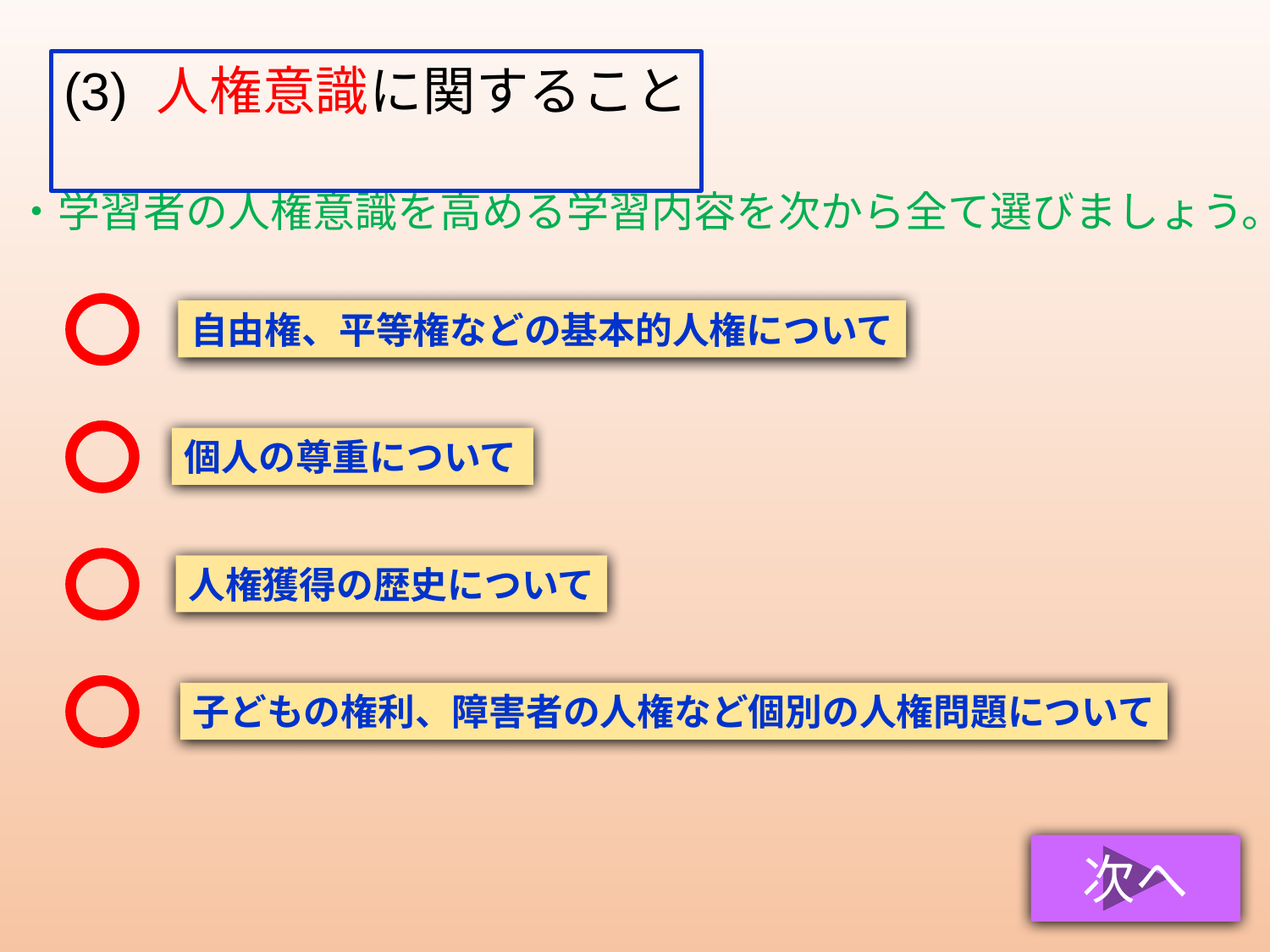

(3) 人権意識に関すること
・学習者の人権意識を高める学習内容を次から全て選びましょう。

自由権、平等権などの基本的人権について

個人の尊重について

人権獲得の歴史について

子どもの権利、障害者の人権など個別の人権問題について
次へ